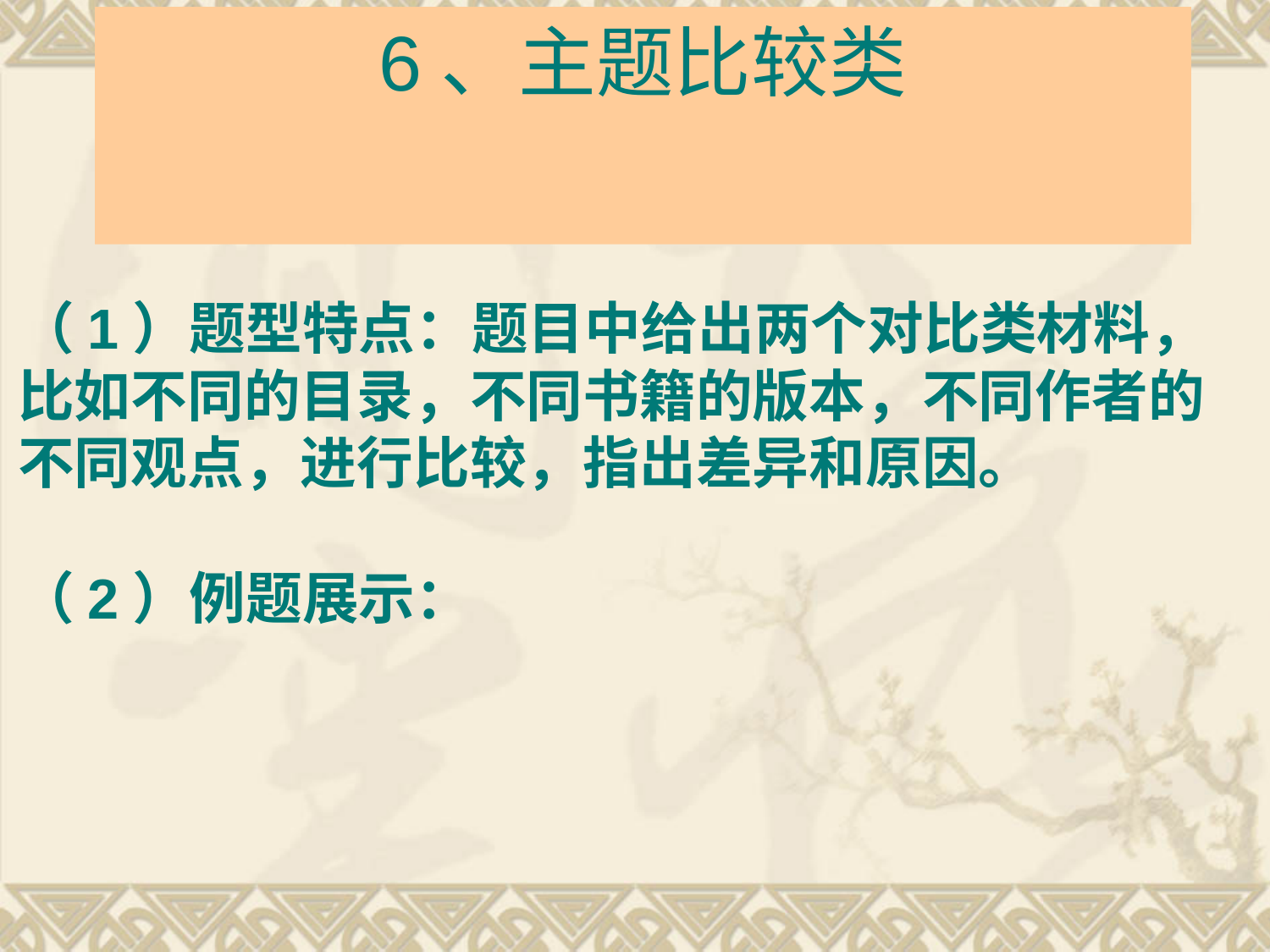

6、主题比较类

（1）题型特点：题目中给出两个对比类材料，比如不同的目录，不同书籍的版本，不同作者的不同观点，进行比较，指出差异和原因。
（2）例题展示：